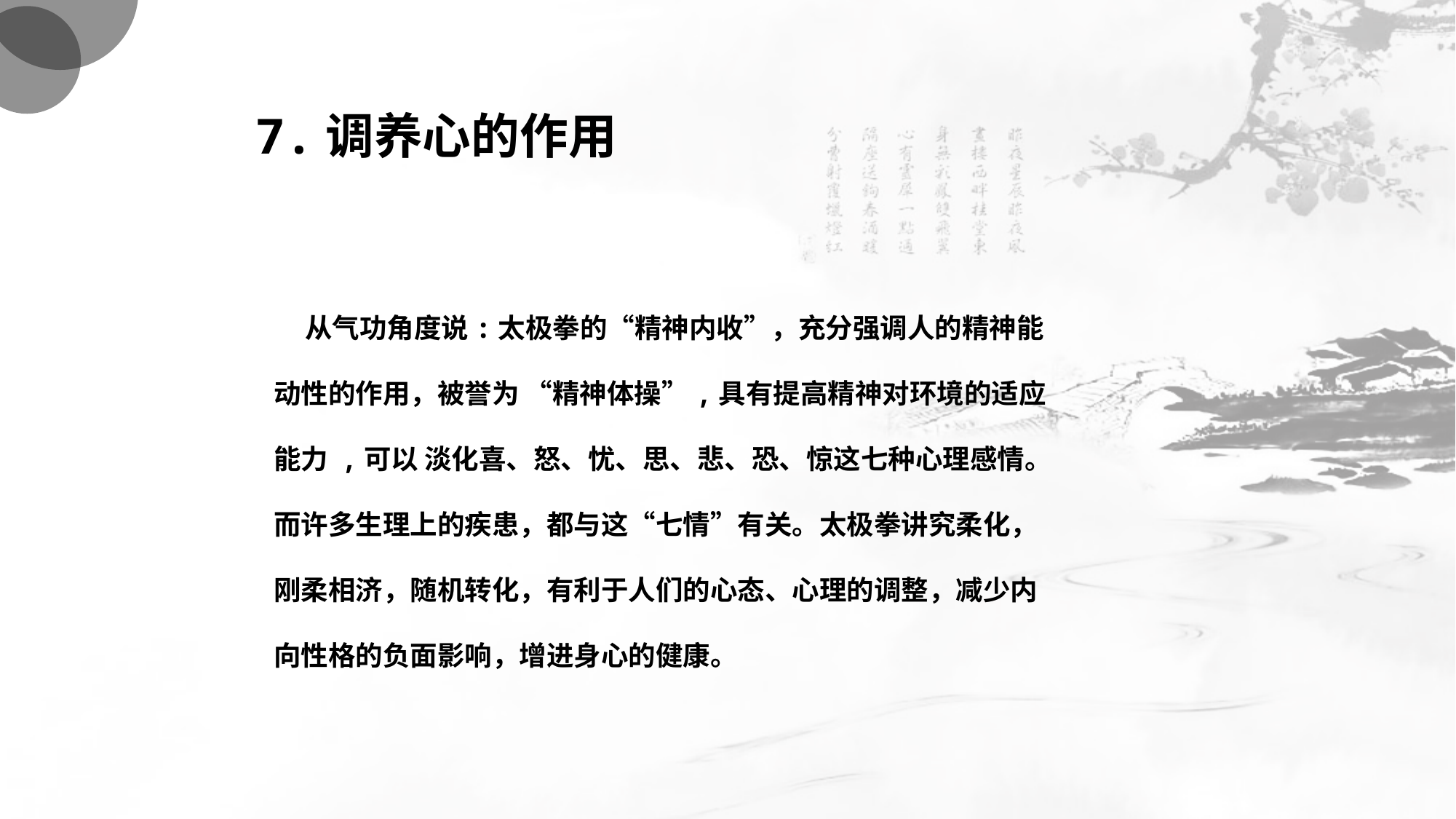

7.调养心的作用
    从气功角度说:太极拳的“精神内收”，充分强调人的精神能动性的作用，被誉为 “精神体操”,具有提高精神对环境的适应能力 ,可以 淡化喜、怒、忧、思、悲、恐、惊这七种心理感情。而许多生理上的疾患，都与这“七情”有关。太极拳讲究柔化，刚柔相济，随机转化，有利于人们的心态、心理的调整，减少内向性格的负面影响，增进身心的健康。